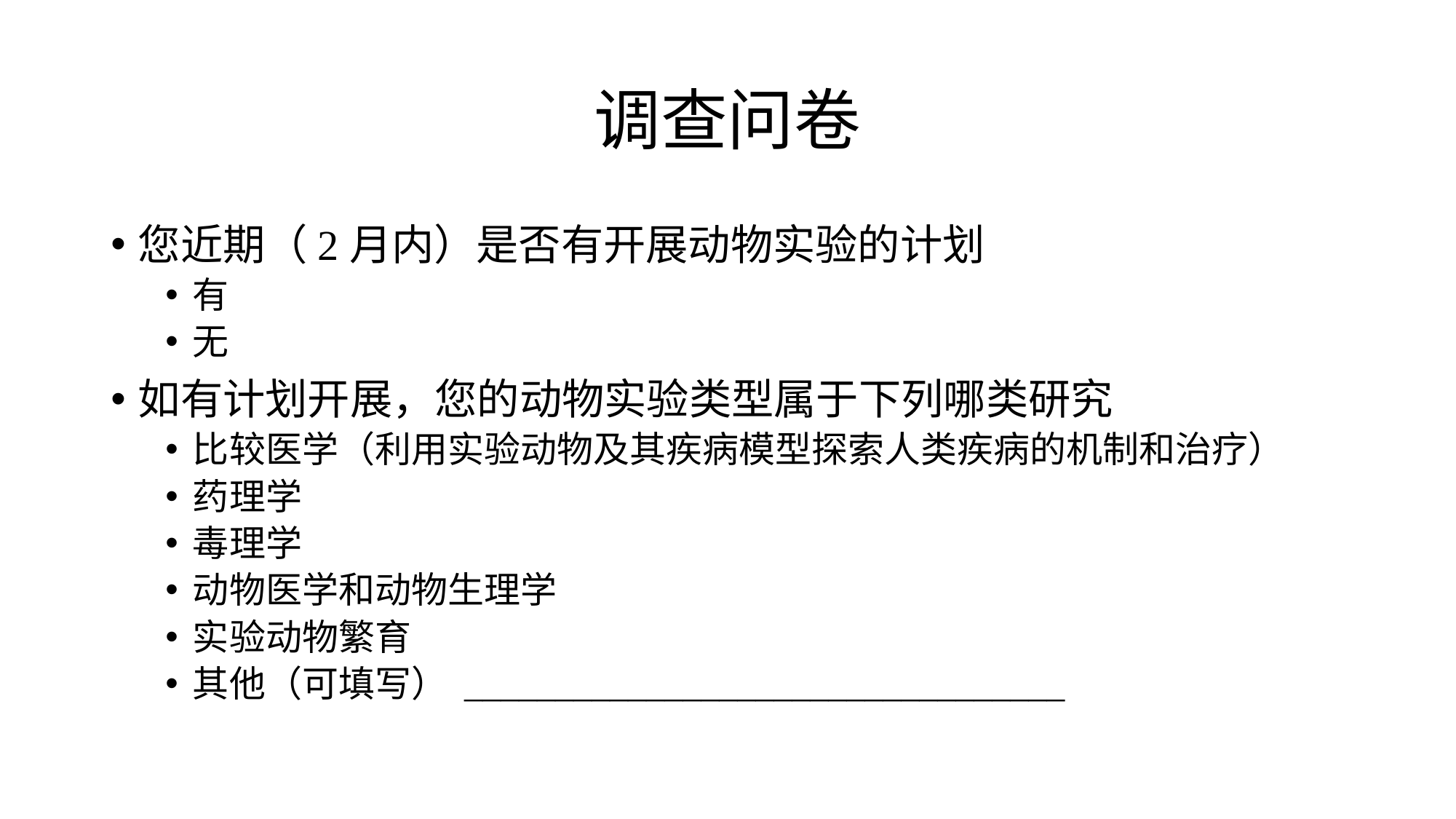

# 调查问卷
您近期（2月内）是否有开展动物实验的计划
有
无
如有计划开展，您的动物实验类型属于下列哪类研究
比较医学（利用实验动物及其疾病模型探索人类疾病的机制和治疗）
药理学
毒理学
动物医学和动物生理学
实验动物繁育
其他（可填写） _________________________________